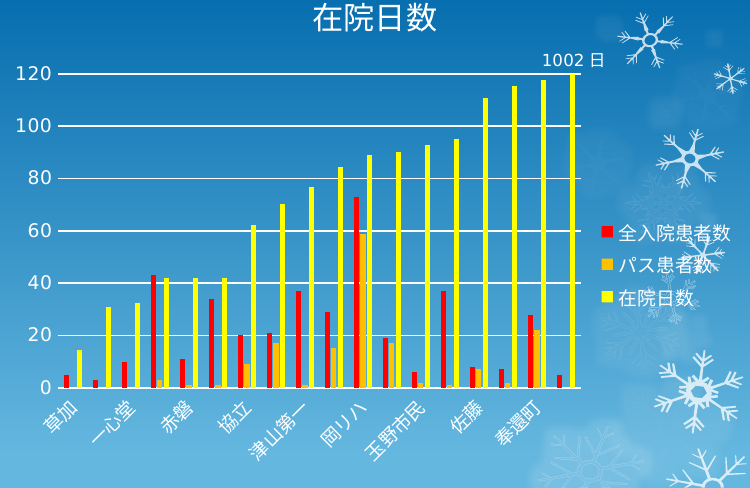

# 在院日数
1002日

### Chart

| Category | 全入院患者数 | パス患者数 | 在院日数 |
|---|---|---|---|
| 草加 | 5.0 | 0.0 | 14.6 |
| 近藤 | 3.0 | 0.0 | 31.0 |
| 一心堂 | 10.0 | 0.0 | 32.4 |
| 西大寺 | 43.0 | 3.0 | 41.8 |
| 赤磐 | 11.0 | 1.0 | 41.81 |
| 高梁中央 | 34.0 | 1.0 | 42.15 |
| 協立 | 20.0 | 9.0 | 62.4 |
| 済生会吉備 | 21.0 | 17.0 | 70.1 |
| 津山第一 | 37.0 | 1.0 | 76.92 |
| しげい | 29.0 | 15.0 | 84.55 |
| 岡リハ | 73.0 | 59.0 | 88.9 |
| 岡南 | 19.0 | 17.0 | 90.1 |
| 玉野市民 | 6.0 | 2.0 | 93.0 |
| 児中 | 37.0 | 1.0 | 95.2 |
| 佐藤 | 8.0 | 7.0 | 111.0 |
| 藤田 | 7.0 | 2.0 | 115.4 |
| 奉還町 | 28.0 | 22.0 | 117.7 |
| 重井 | 5.0 | 0.0 | 1002.8 |